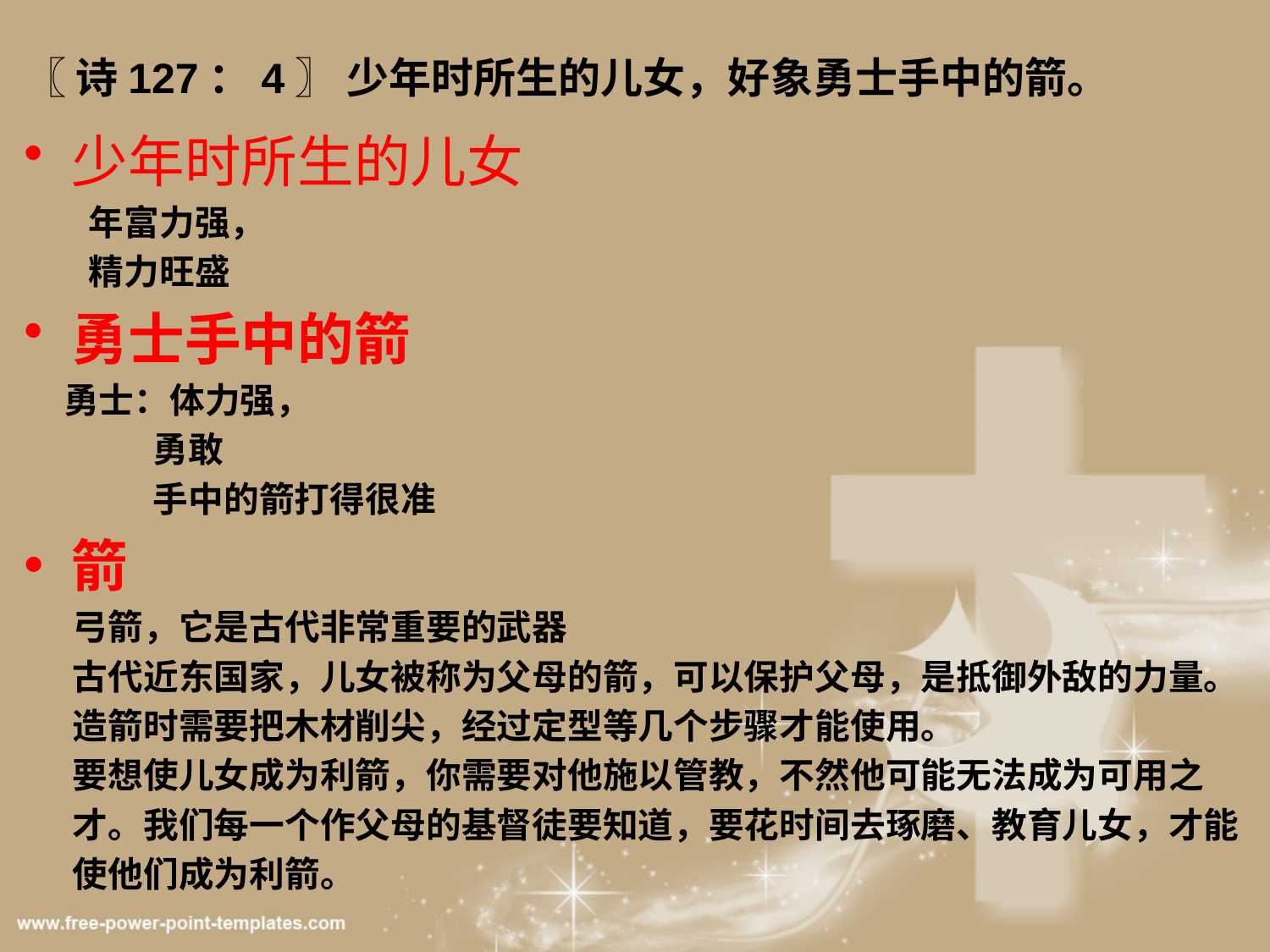

# 〖 诗127：4〗 少年时所生的儿女，好象勇士手中的箭。
少年时所生的儿女
       年富力强，
       精力旺盛
勇士手中的箭
    勇士：体力强，
               勇敢
               手中的箭打得很准
箭
     弓箭，它是古代非常重要的武器
     古代近东国家，儿女被称为父母的箭，可以保护父母，是抵御外敌的力量。
     造箭时需要把木材削尖，经过定型等几个步骤才能使用。
     要想使儿女成为利箭，你需要对他施以管教，不然他可能无法成为可用之
     才。我们每一个作父母的基督徒要知道，要花时间去琢磨、教育儿女，才能
     使他们成为利箭。